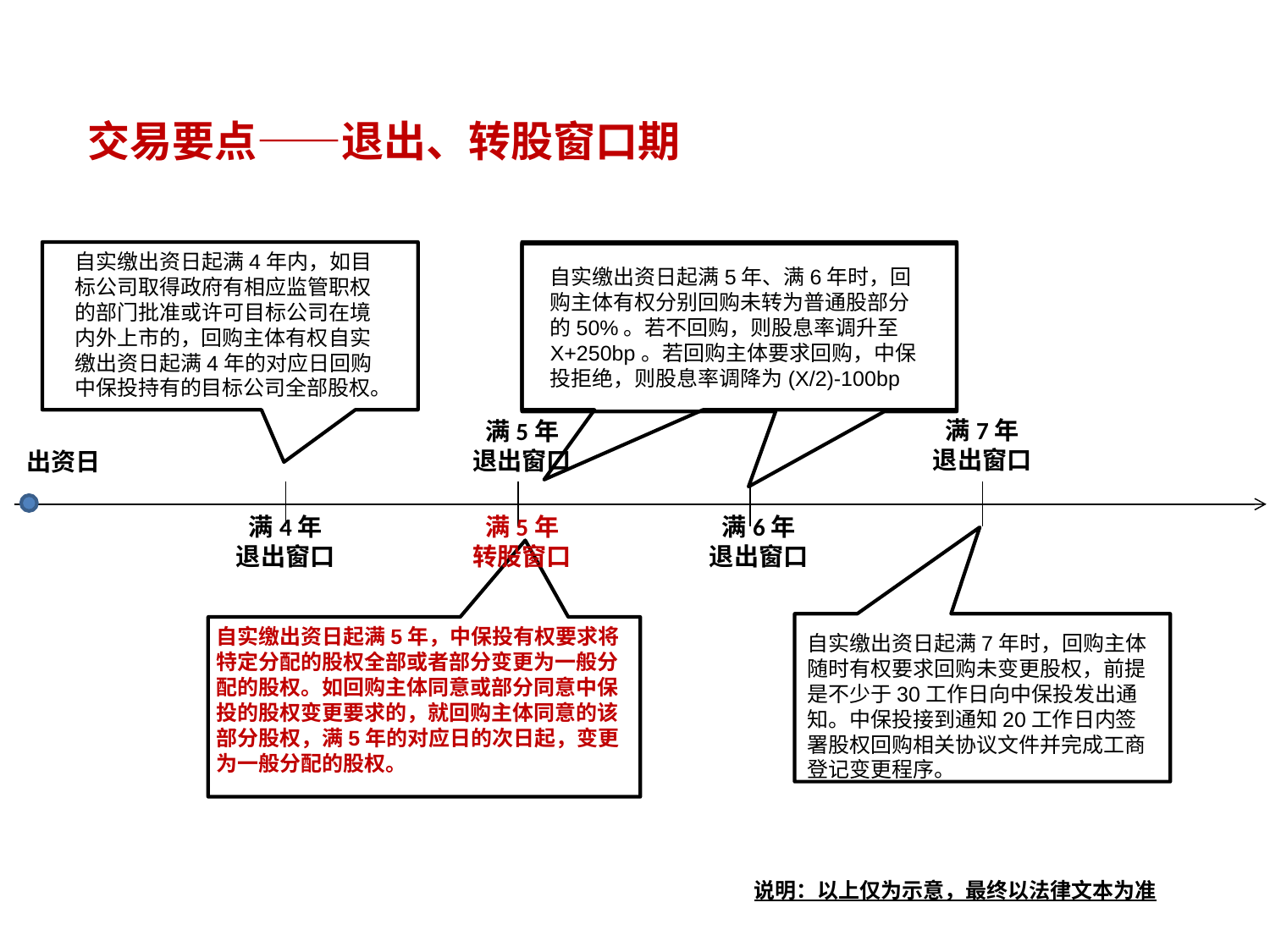

# 交易要点——退出、转股窗口期

自实缴出资日起满4年内，如目标公司取得政府有相应监管职权的部门批准或许可目标公司在境内外上市的，回购主体有权自实缴出资日起满4年的对应日回购中保投持有的目标公司全部股权。

自实缴出资日起满5年、满6年时，回购主体有权分别回购未转为普通股部分的50%。若不回购，则股息率调升至X+250bp。若回购主体要求回购，中保投拒绝，则股息率调降为(X/2)-100bp
满7年
退出窗口
满5年
退出窗口
出资日

满4年
退出窗口
满5年
转股窗口
满6年
退出窗口

自实缴出资日起满5年，中保投有权要求将特定分配的股权全部或者部分变更为一般分配的股权。如回购主体同意或部分同意中保投的股权变更要求的，就回购主体同意的该部分股权，满5年的对应日的次日起，变更为一般分配的股权。

自实缴出资日起满7年时，回购主体随时有权要求回购未变更股权，前提是不少于30工作日向中保投发出通知。中保投接到通知20工作日内签署股权回购相关协议文件并完成工商登记变更程序。

说明：以上仅为示意，最终以法律文本为准